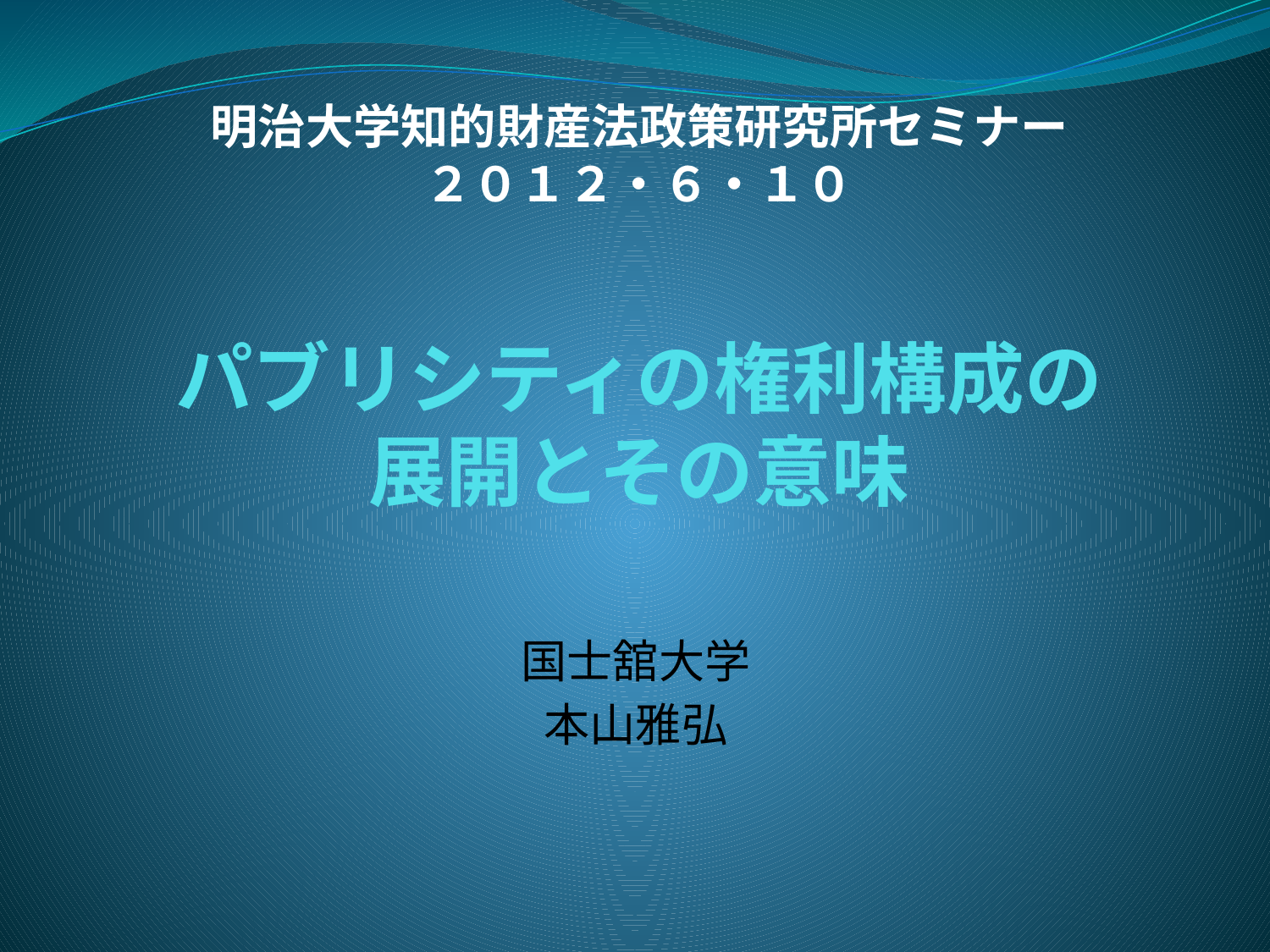

# 明治大学知的財産法政策研究所セミナー ２０１２・６・１０ パブリシティの権利構成の 展開とその意味
国士舘大学
本山雅弘